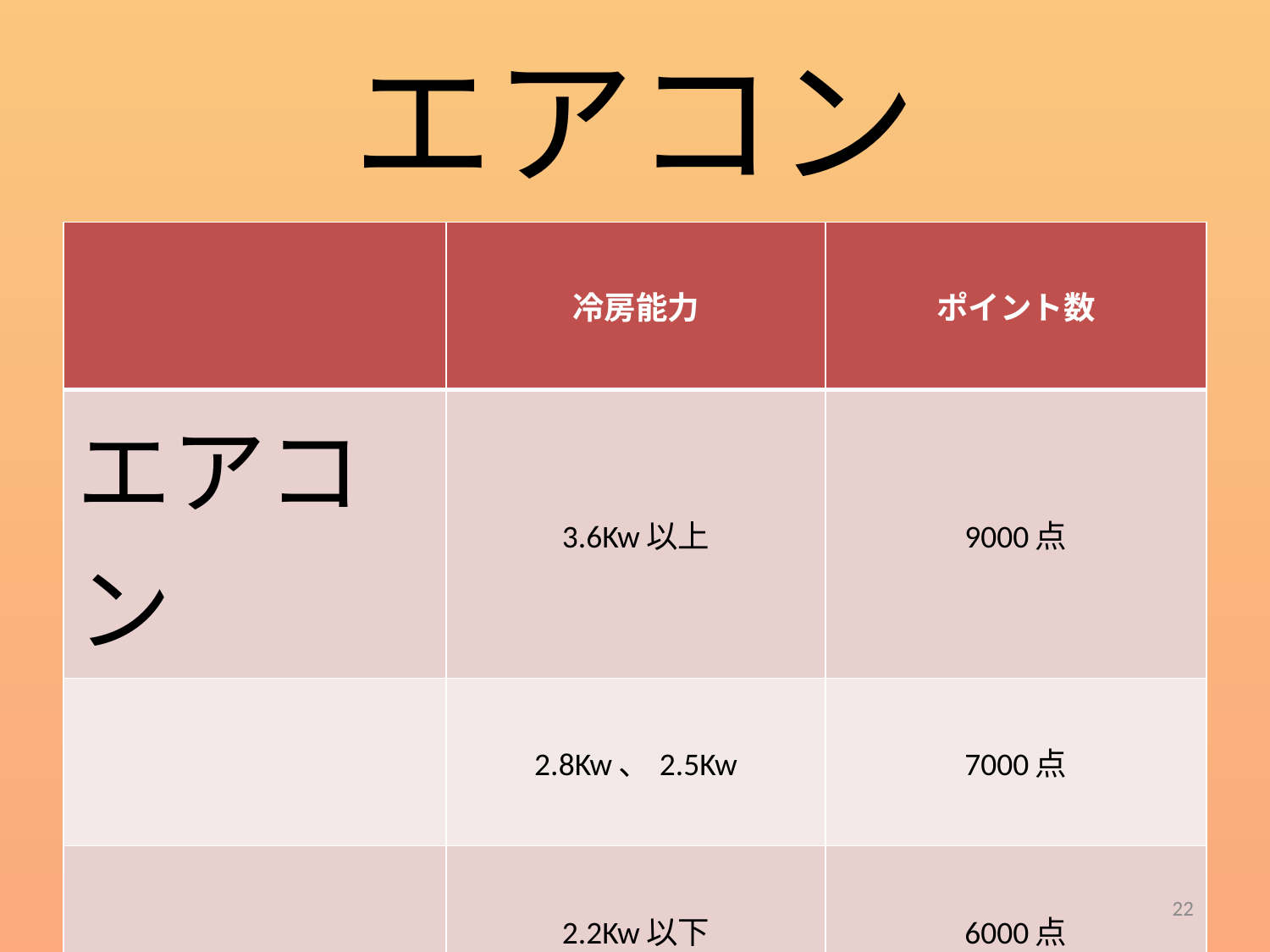

# エアコン
|  | 冷房能力 | ポイント数 |
| --- | --- | --- |
| エアコン | 3.6Kw以上 | 9000点 |
|  | 2.8Kw、2.5Kw | 7000点 |
|  | 2.2Kw以下 | 6000点 |
22